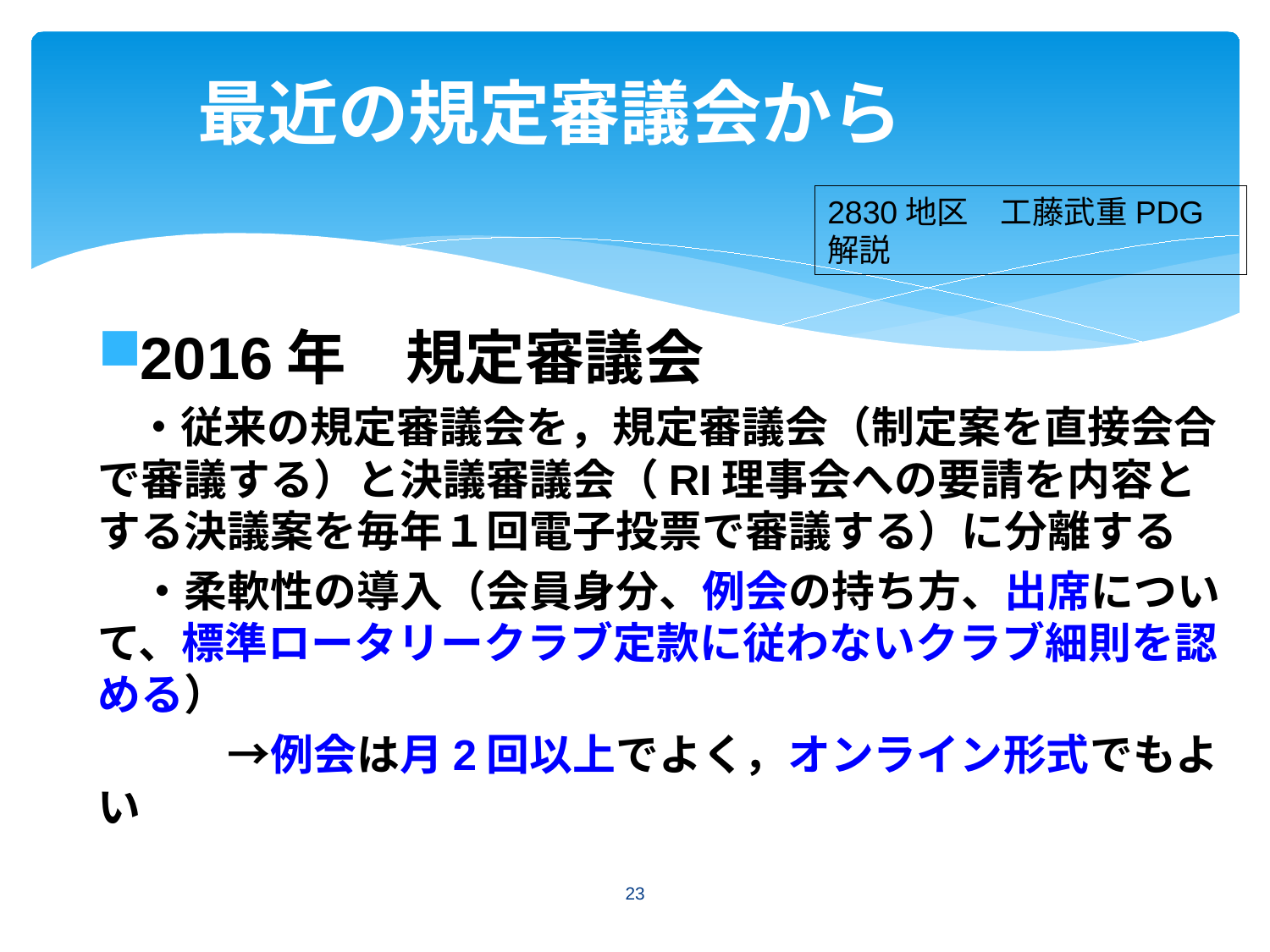

# 最近の規定審議会から
2830地区　工藤武重PDG解説
2016年　規定審議会
　・従来の規定審議会を，規定審議会（制定案を直接会合で審議する）と決議審議会（RI理事会への要請を内容とする決議案を毎年１回電子投票で審議する）に分離する
　・柔軟性の導入（会員身分、例会の持ち方、出席について、標準ロータリークラブ定款に従わないクラブ細則を認める）
　　　→例会は月2回以上でよく，オンライン形式でもよい

23